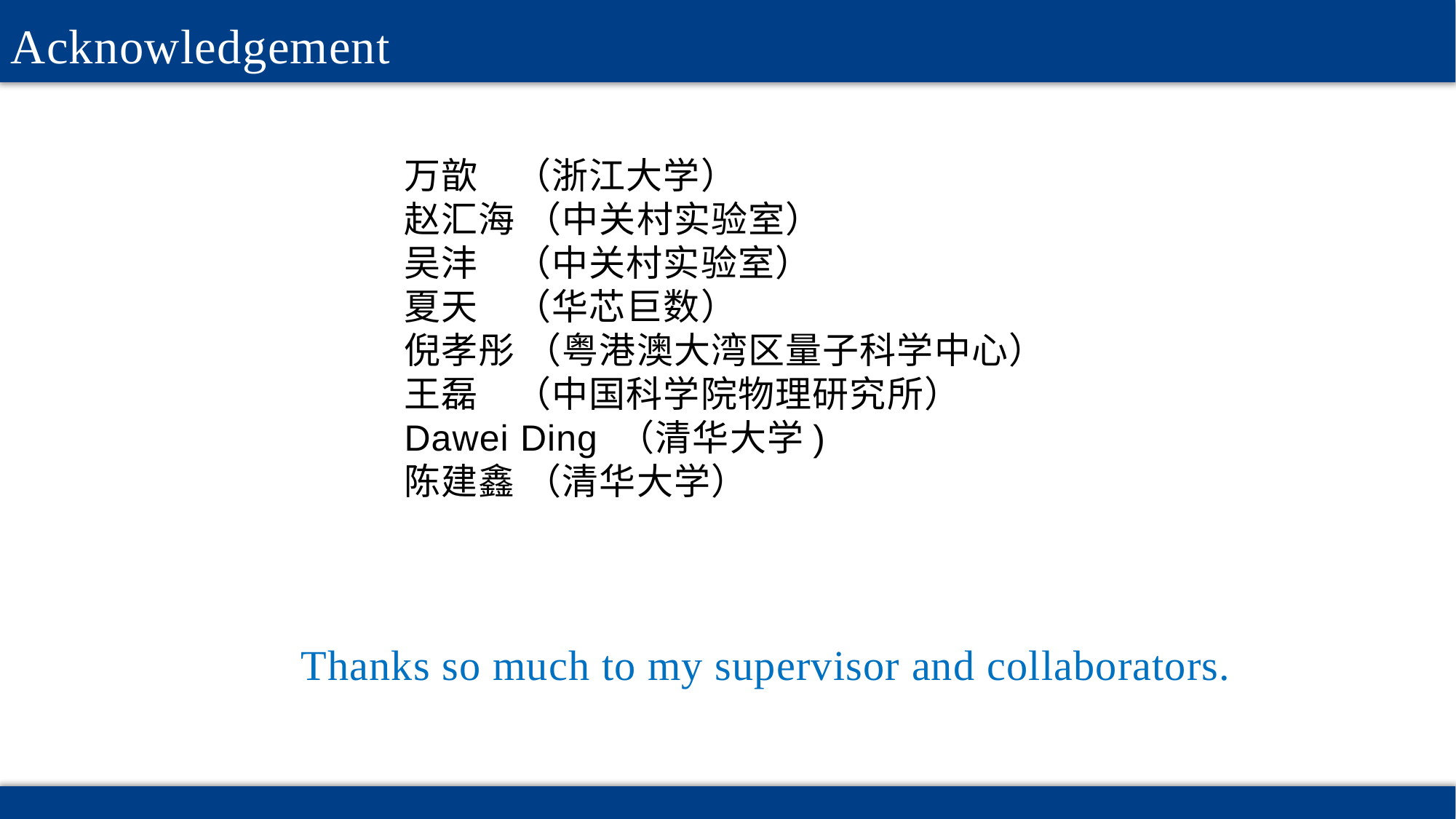

Acknowledgement
万歆    （浙江大学）
赵汇海 （中关村实验室）
吴沣    （中关村实验室）
夏天    （华芯巨数）
倪孝彤 （粤港澳大湾区量子科学中心）
王磊    （中国科学院物理研究所）
Dawei Ding （清华大学)
陈建鑫 （清华大学）
Thanks so much to my supervisor and collaborators.